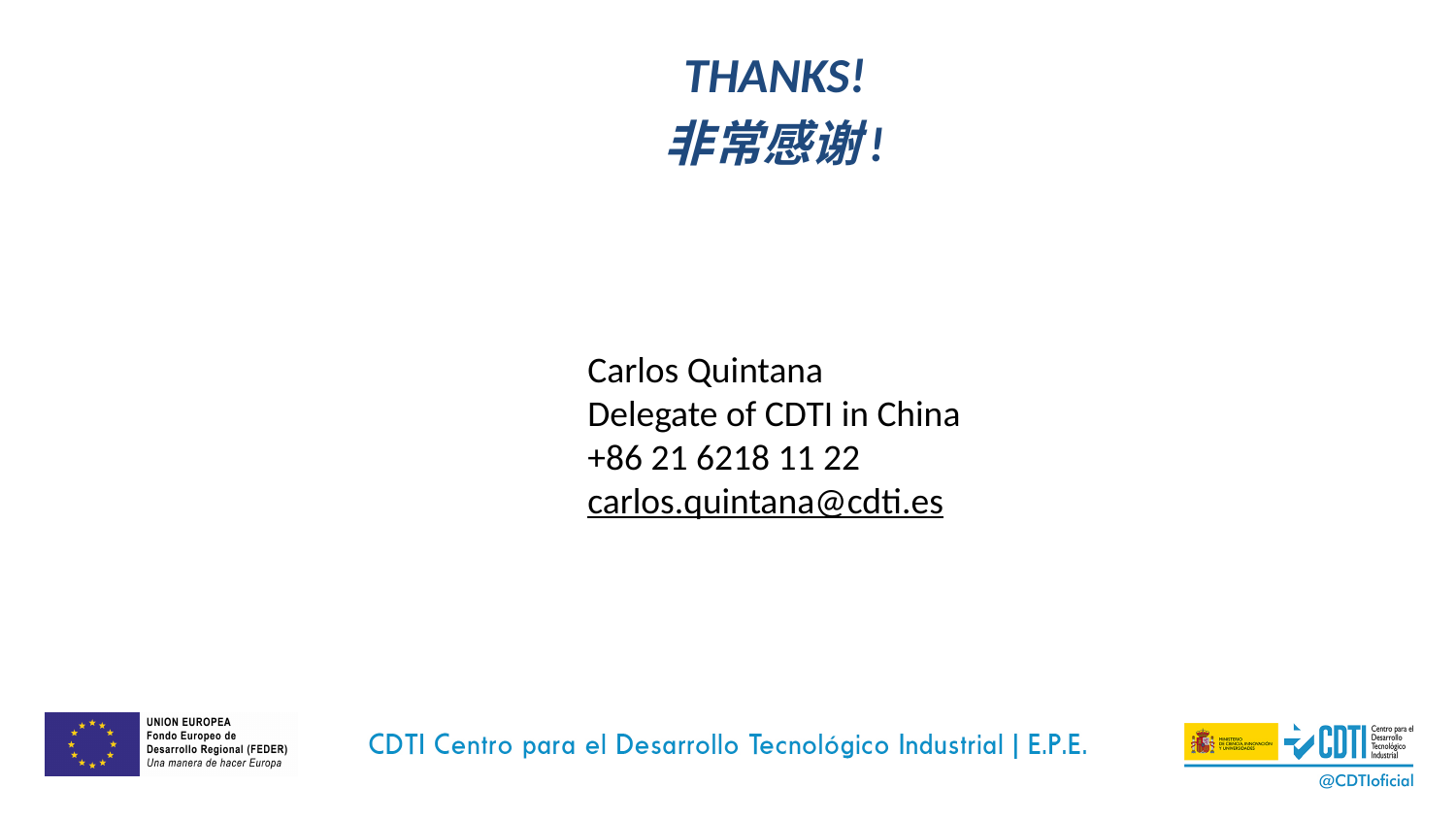

# THANKS! 非常感谢!
Carlos Quintana
Delegate of CDTI in China
+86 21 6218 11 22
carlos.quintana@cdti.es